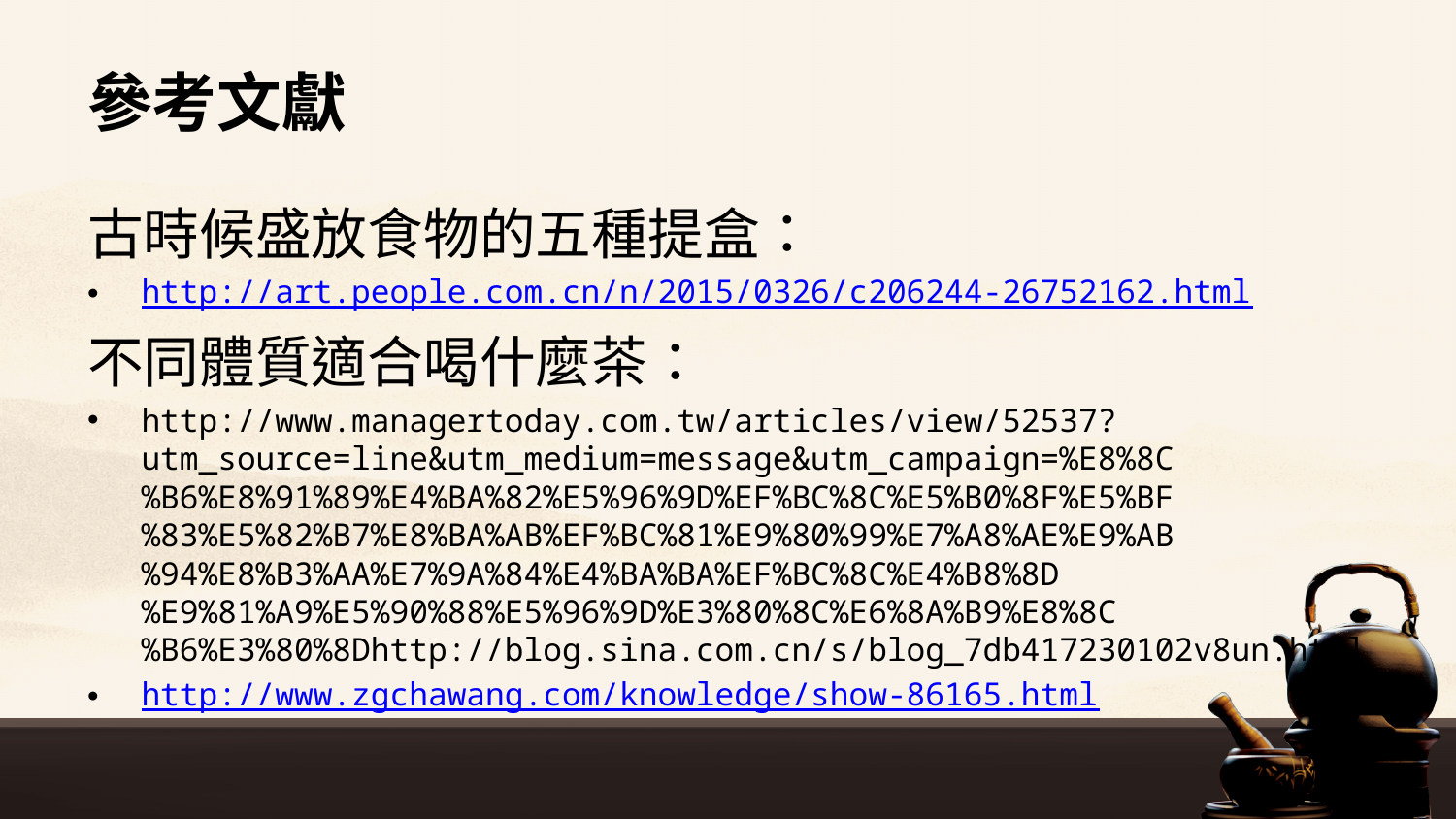

# 參考文獻
古時候盛放食物的五種提盒：
http://art.people.com.cn/n/2015/0326/c206244-26752162.html
不同體質適合喝什麼茶：
http://www.managertoday.com.tw/articles/view/52537?utm_source=line&utm_medium=message&utm_campaign=%E8%8C%B6%E8%91%89%E4%BA%82%E5%96%9D%EF%BC%8C%E5%B0%8F%E5%BF%83%E5%82%B7%E8%BA%AB%EF%BC%81%E9%80%99%E7%A8%AE%E9%AB%94%E8%B3%AA%E7%9A%84%E4%BA%BA%EF%BC%8C%E4%B8%8D%E9%81%A9%E5%90%88%E5%96%9D%E3%80%8C%E6%8A%B9%E8%8C%B6%E3%80%8Dhttp://blog.sina.com.cn/s/blog_7db417230102v8un.html
http://www.zgchawang.com/knowledge/show-86165.html